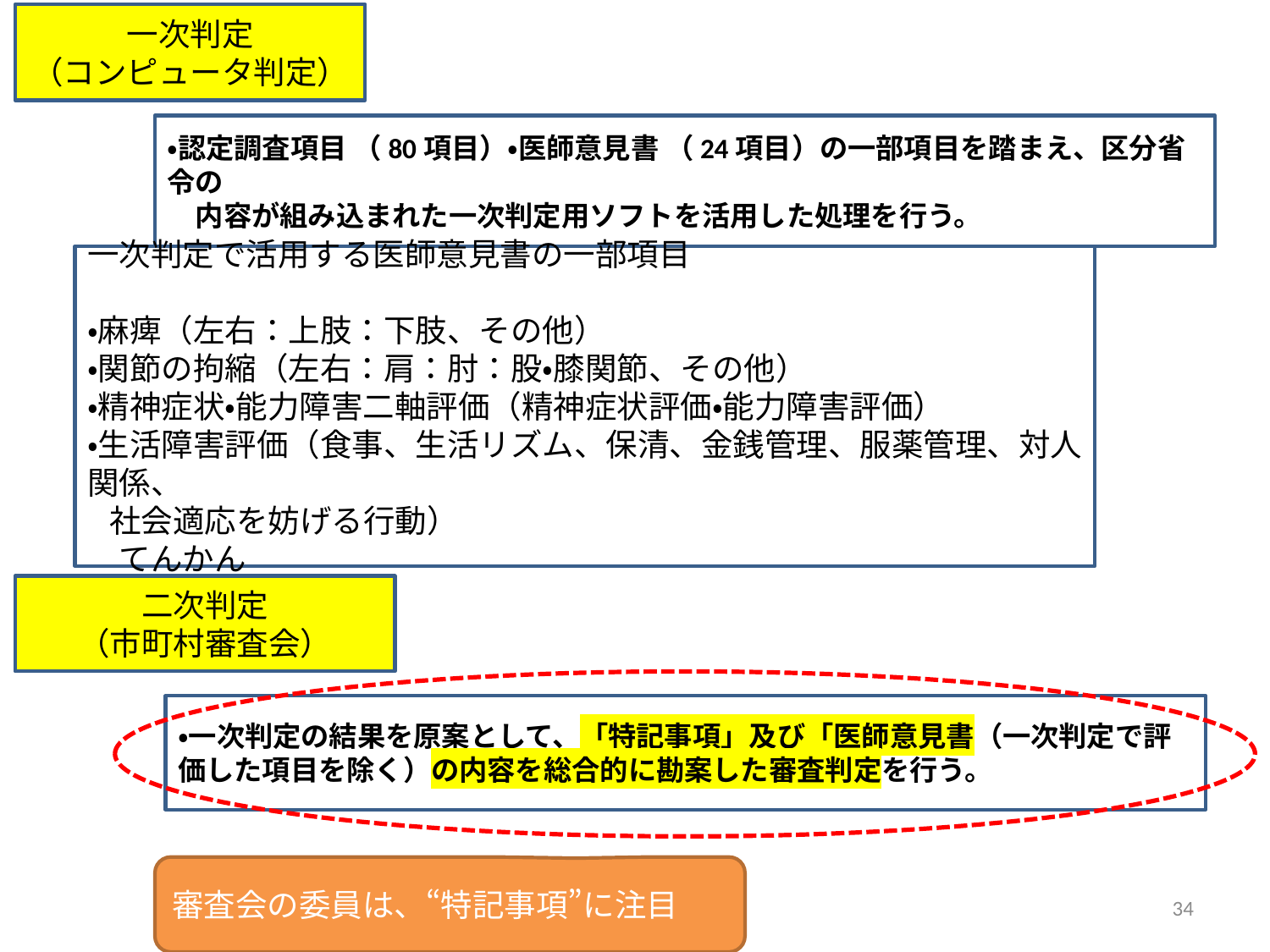

一次判定
（コンピュータ判定）
・認定調査項目 （80項目）・医師意見書 （24項目）の一部項目を踏まえ、区分省令の
　内容が組み込まれた一次判定用ソフトを活用した処理を行う。
一次判定で活用する医師意見書の一部項目

・麻痺（左右：上肢：下肢、その他）
・関節の拘縮（左右：肩：肘：股・膝関節、その他）
・精神症状・能力障害二軸評価（精神症状評価・能力障害評価）
・生活障害評価（食事、生活リズム、保清、金銭管理、服薬管理、対人関係、
  社会適応を妨げる行動）
　てんかん
二次判定
（市町村審査会）

・一次判定の結果を原案として、「特記事項」及び「医師意見書（一次判定で評価した項目を除く）の内容を総合的に勘案した審査判定を行う。
審査会の委員は、“特記事項”に注目
34